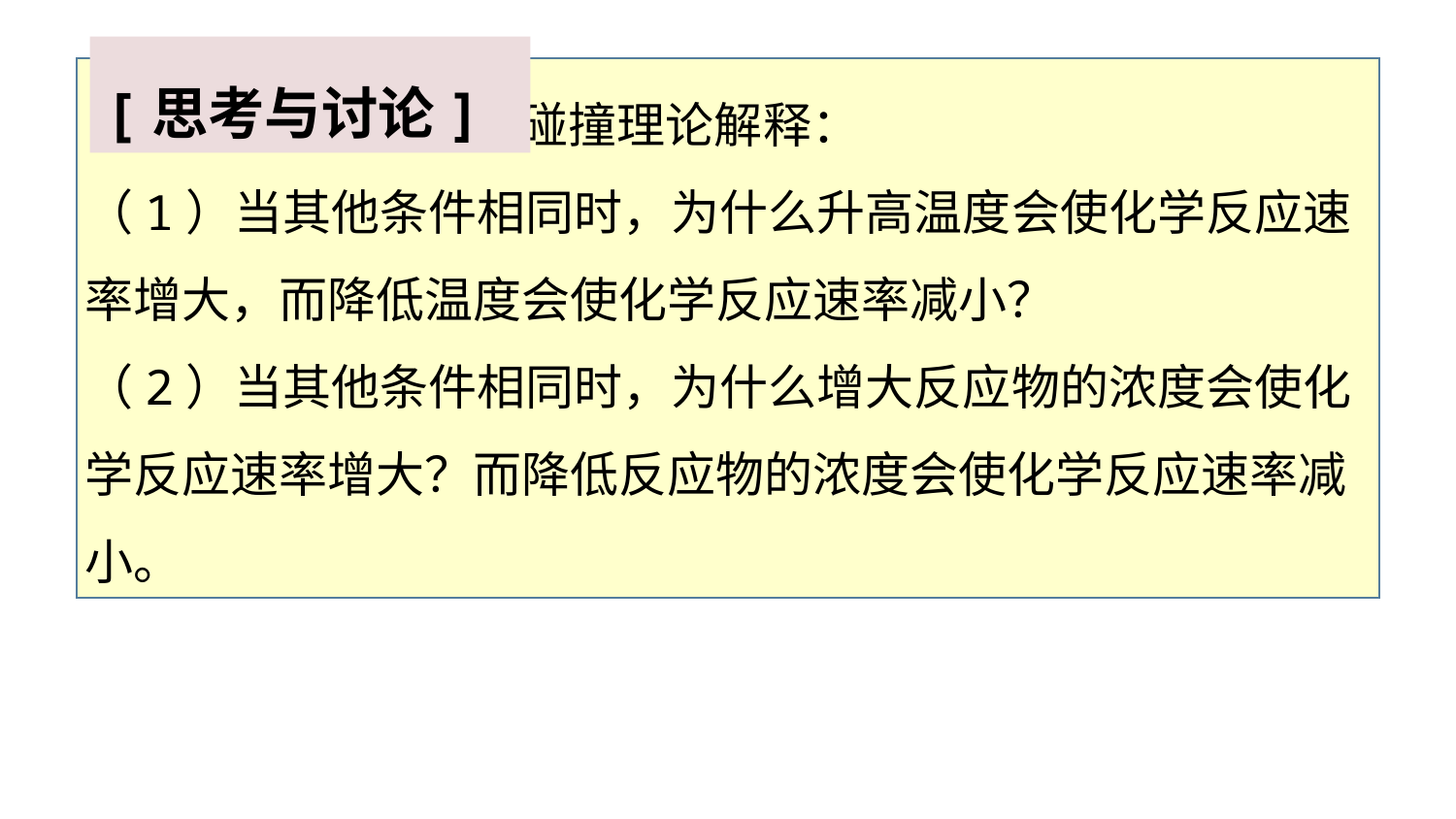

[思考与讨论]
                     请尝试用碰撞理论解释：
（1）当其他条件相同时，为什么升高温度会使化学反应速率增大，而降低温度会使化学反应速率减小？
（2）当其他条件相同时，为什么增大反应物的浓度会使化学反应速率增大？而降低反应物的浓度会使化学反应速率减小。